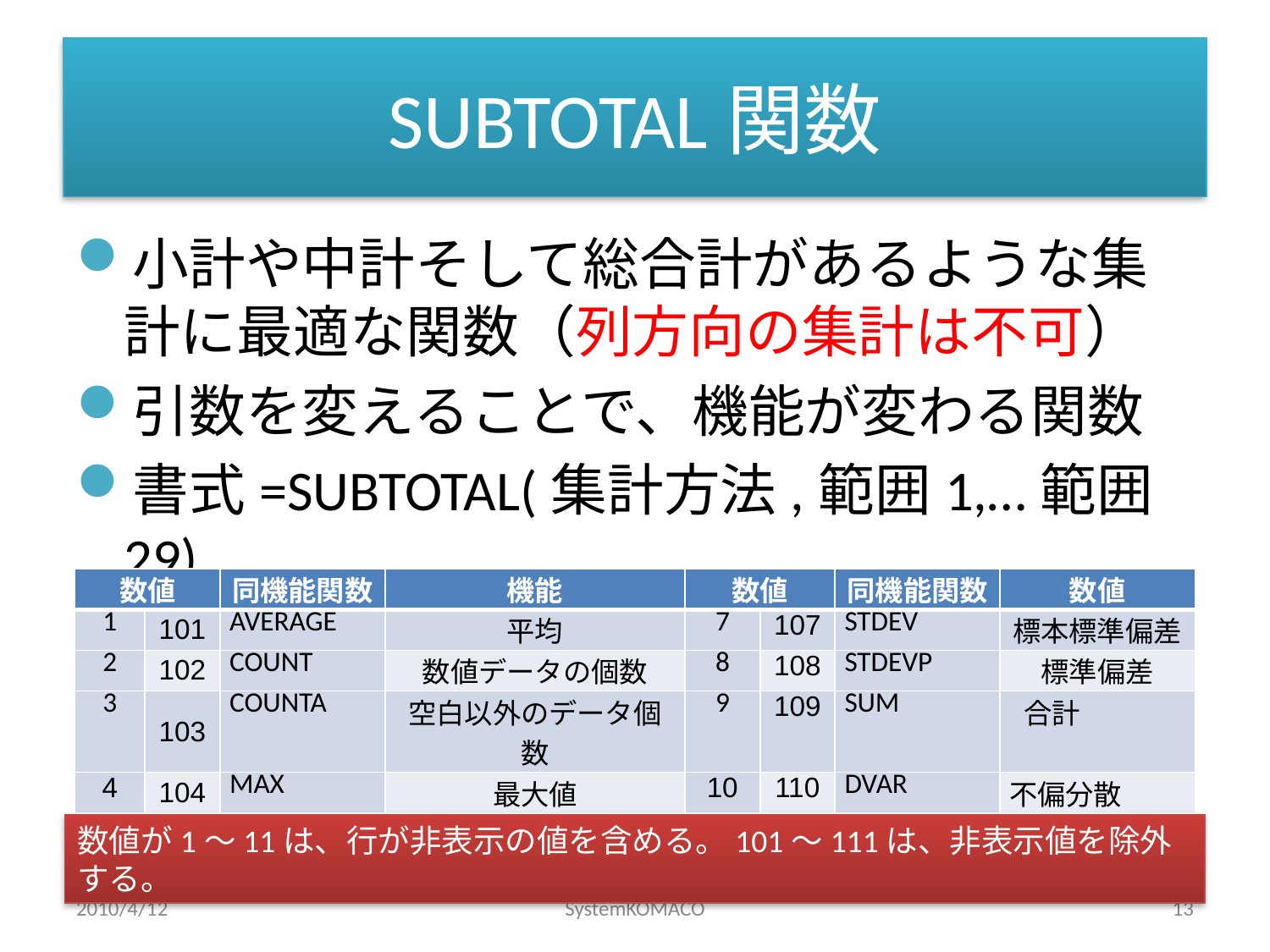

# SUBTOTAL関数
小計や中計そして総合計があるような集計に最適な関数（列方向の集計は不可）
引数を変えることで、機能が変わる関数
書式=SUBTOTAL(集計方法,範囲1,…範囲29)
| 数値 |  | 同機能関数 | 機能 | 数値 |  | 同機能関数 | 数値 |
| --- | --- | --- | --- | --- | --- | --- | --- |
| 1 | 101 | AVERAGE | 平均 | 7 | 107 | STDEV | 標本標準偏差 |
| 2 | 102 | COUNT | 数値データの個数 | 8 | 108 | STDEVP | 標準偏差 |
| 3 | 103 | COUNTA | 空白以外のデータ個数 | 9 | 109 | SUM | 合計 |
| 4 | 104 | MAX | 最大値 | 10 | 110 | DVAR | 不偏分散 |
| 5 | 105 | MIN | 最小値 | 11 | 111 | DVARP | 分散 |
| 6 | 106 | PRODUCT | 数値の積 |  |  |  |  |
数値が1～11は、行が非表示の値を含める。101～111は、非表示値を除外する。
2010/4/12
SystemKOMACO
13